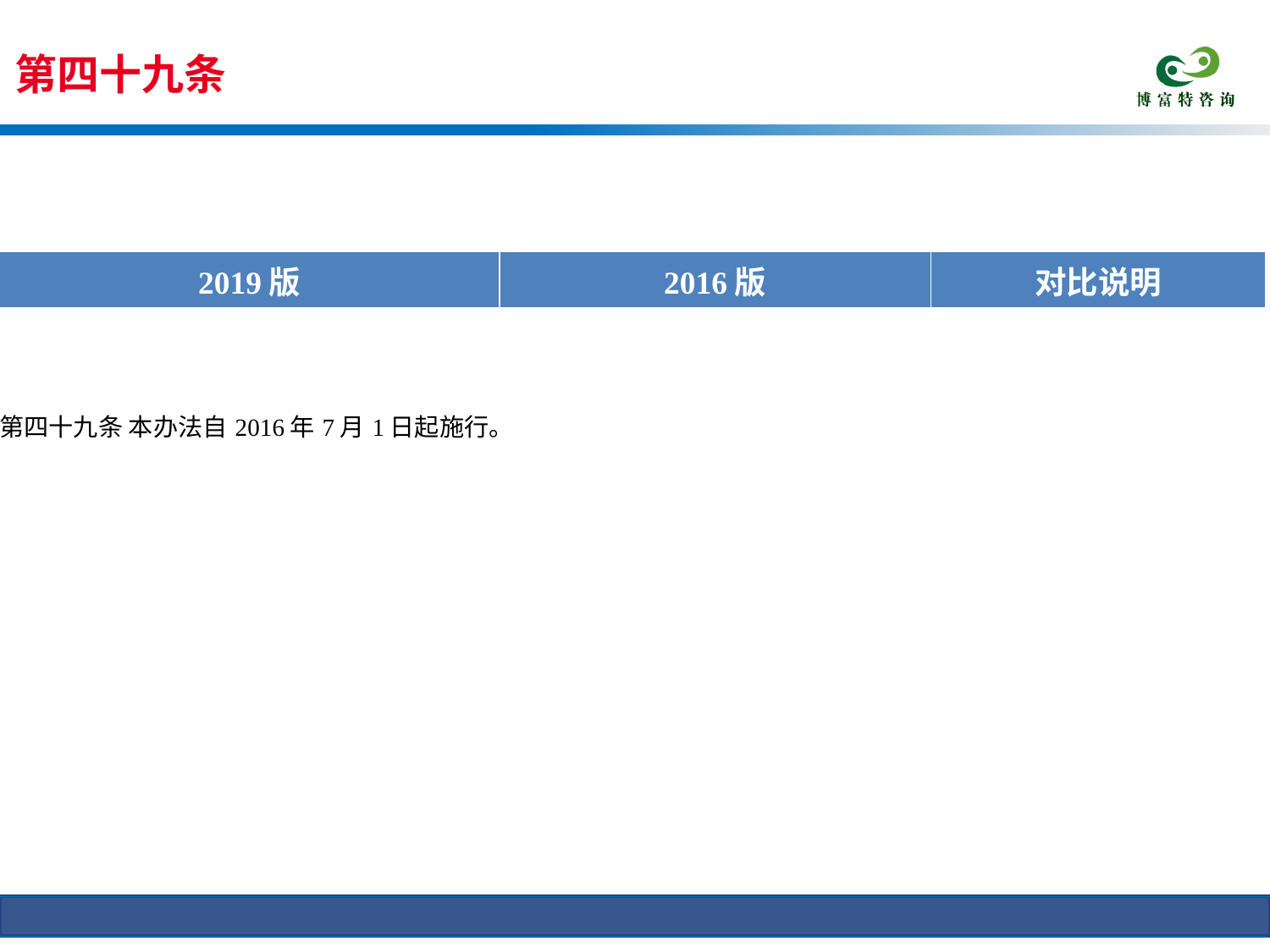

第四十九条
条文对比
| 2019版 | 2016版 | 对比说明 |
| --- | --- | --- |
| 第四十九条 本办法自2016年7月1日起施行。 |  |  |